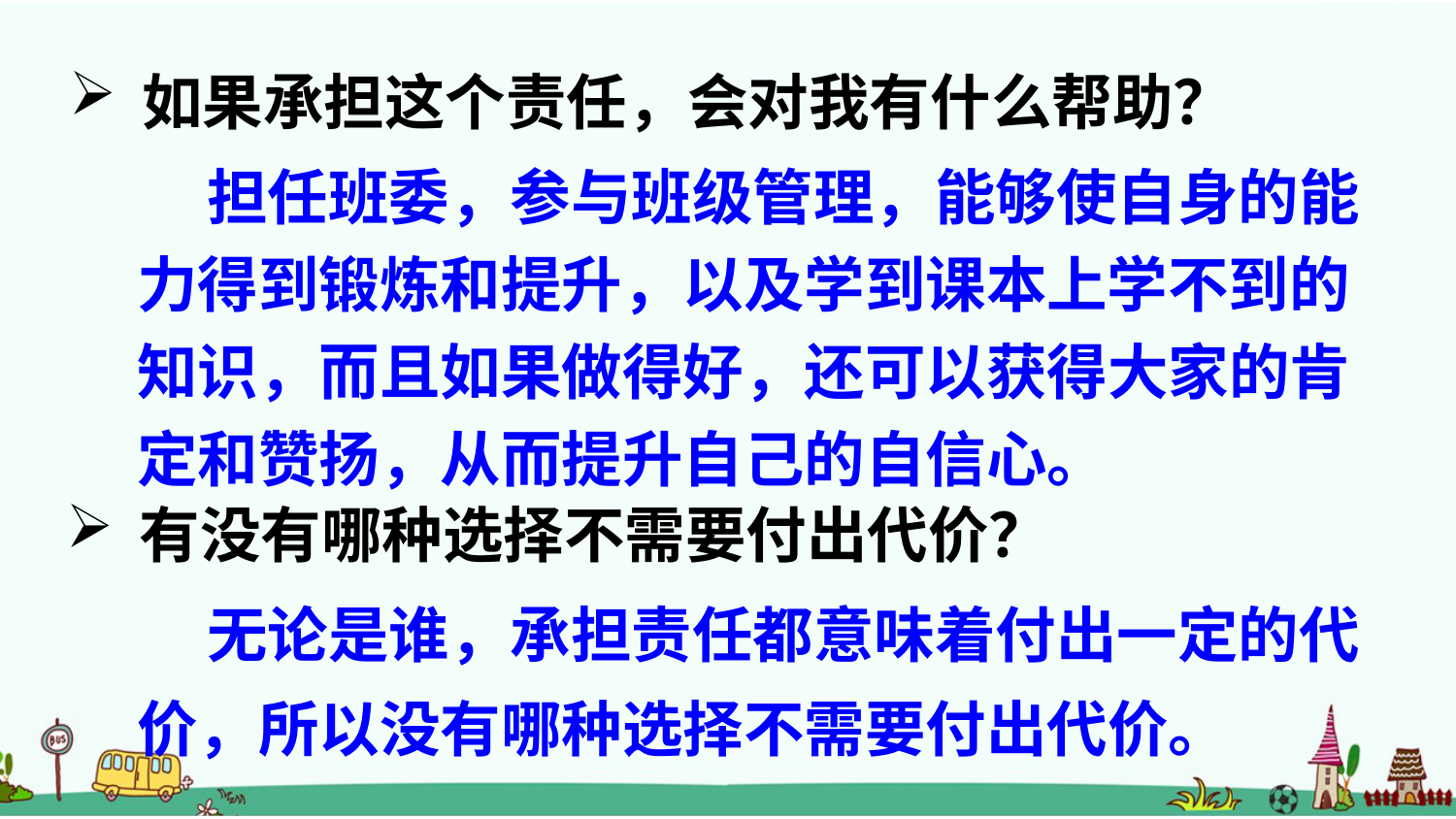

如果承担这个责任，会对我有什么帮助？
    担任班委，参与班级管理，能够使自身的能力得到锻炼和提升，以及学到课本上学不到的知识，而且如果做得好，还可以获得大家的肯定和赞扬，从而提升自己的自信心。
有没有哪种选择不需要付出代价？
    无论是谁，承担责任都意味着付出一定的代价，所以没有哪种选择不需要付出代价。